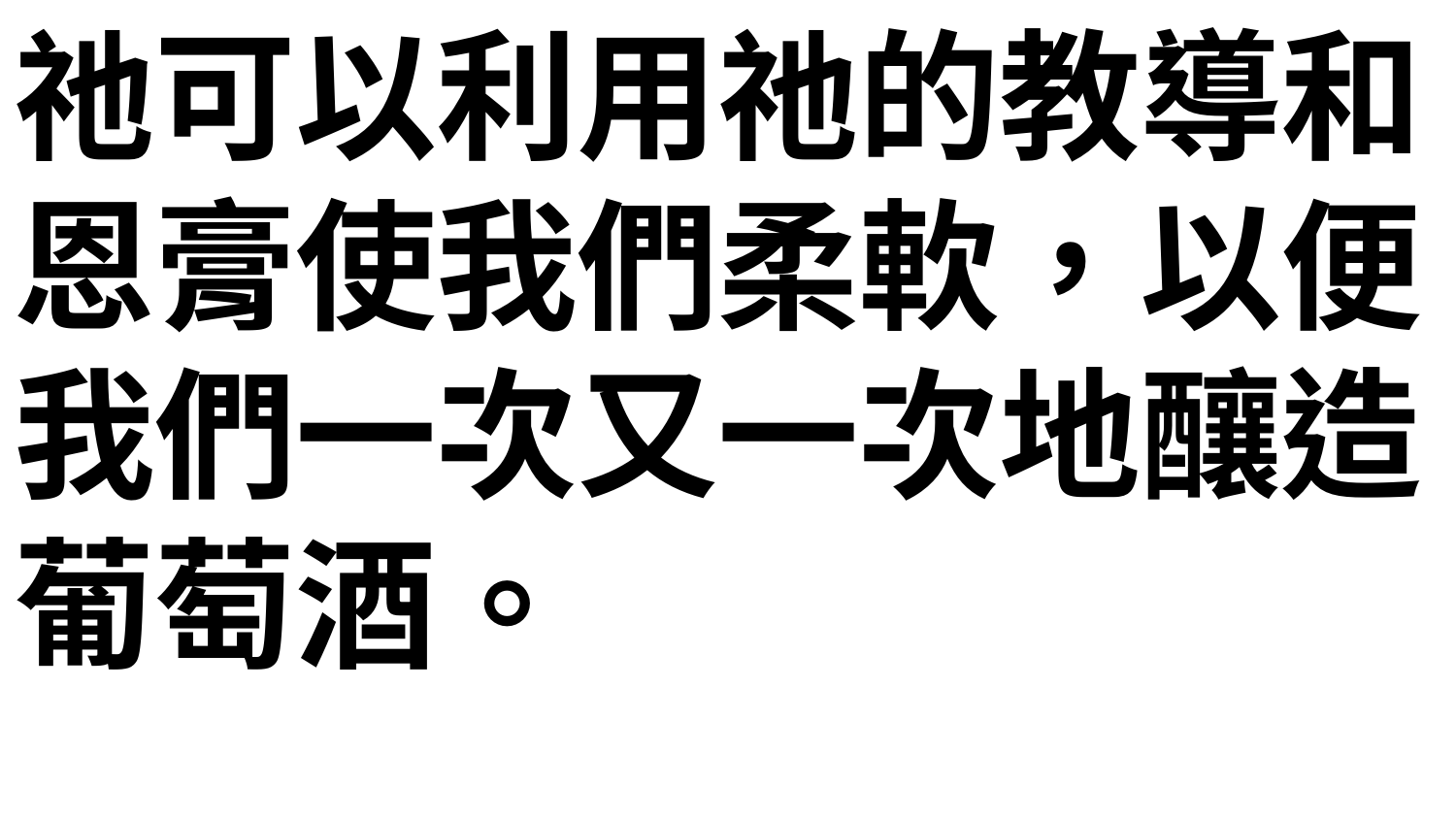

祂可以利用祂的教導和恩膏使我們柔軟，以便我們一次又一次地釀造葡萄酒。